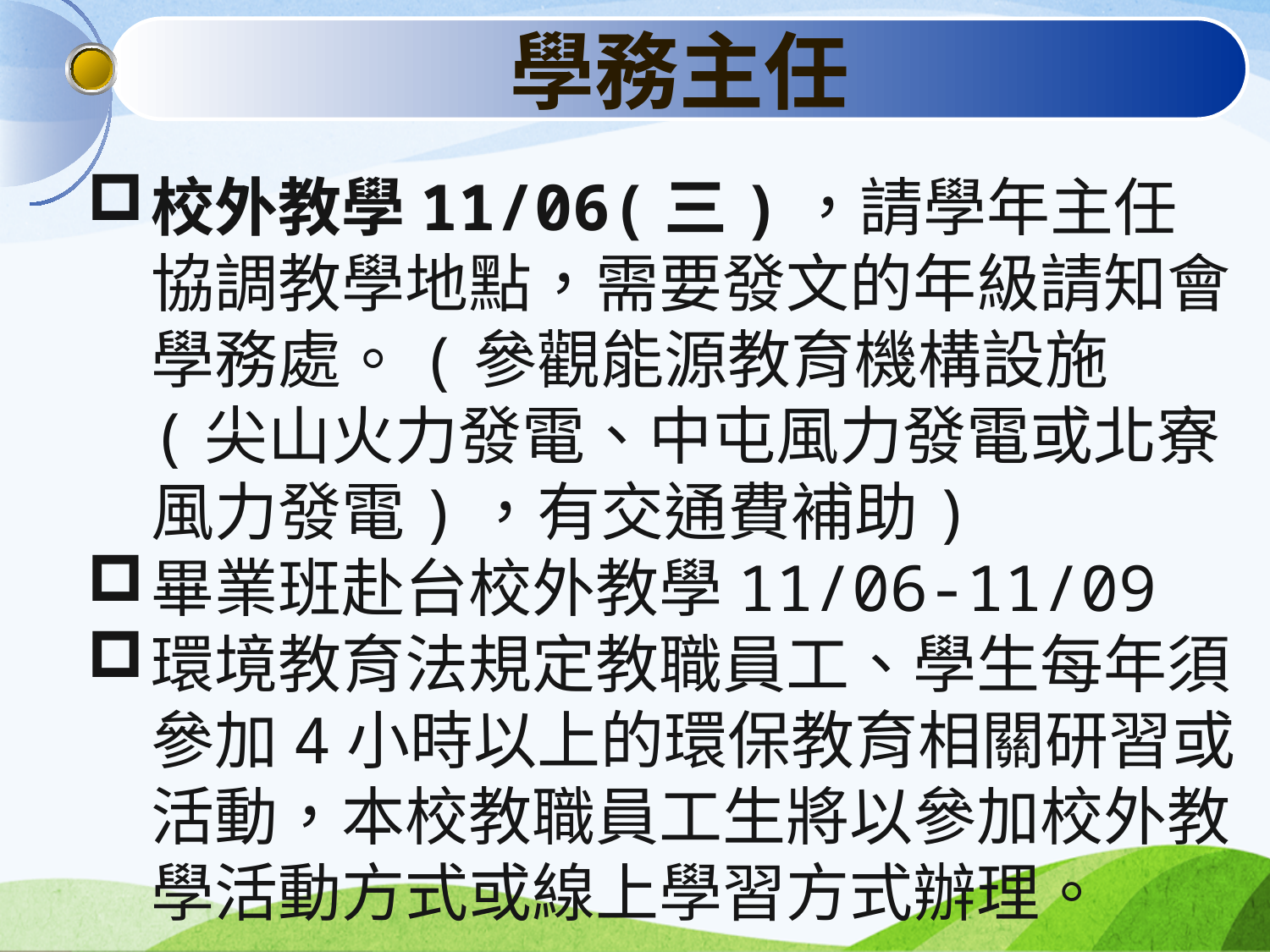

學務主任

校外教學11/06(三)，請學年主任協調教學地點，需要發文的年級請知會學務處。(參觀能源教育機構設施(尖山火力發電、中屯風力發電或北寮風力發電)，有交通費補助)
畢業班赴台校外教學11/06-11/09
環境教育法規定教職員工、學生每年須參加4小時以上的環保教育相關研習或活動，本校教職員工生將以參加校外教學活動方式或線上學習方式辦理。